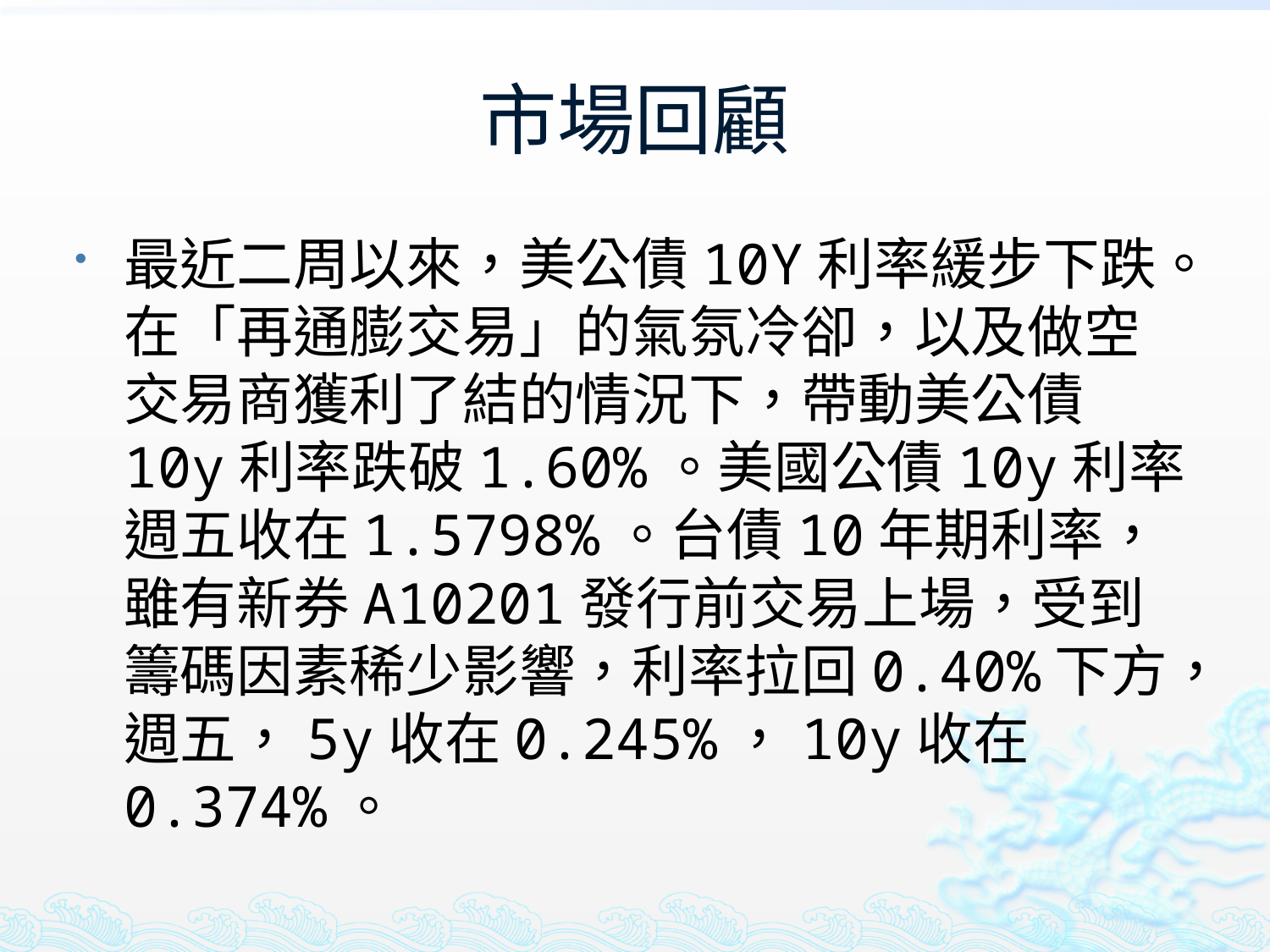

# 市場回顧
最近二周以來，美公債10Y利率緩步下跌。在「再通膨交易」的氣氛冷卻，以及做空交易商獲利了結的情況下，帶動美公債10y利率跌破1.60%。美國公債10y利率週五收在1.5798%。台債10年期利率，雖有新券A10201發行前交易上場，受到籌碼因素稀少影響，利率拉回0.40%下方，週五，5y收在0.245%，10y收在0.374%。